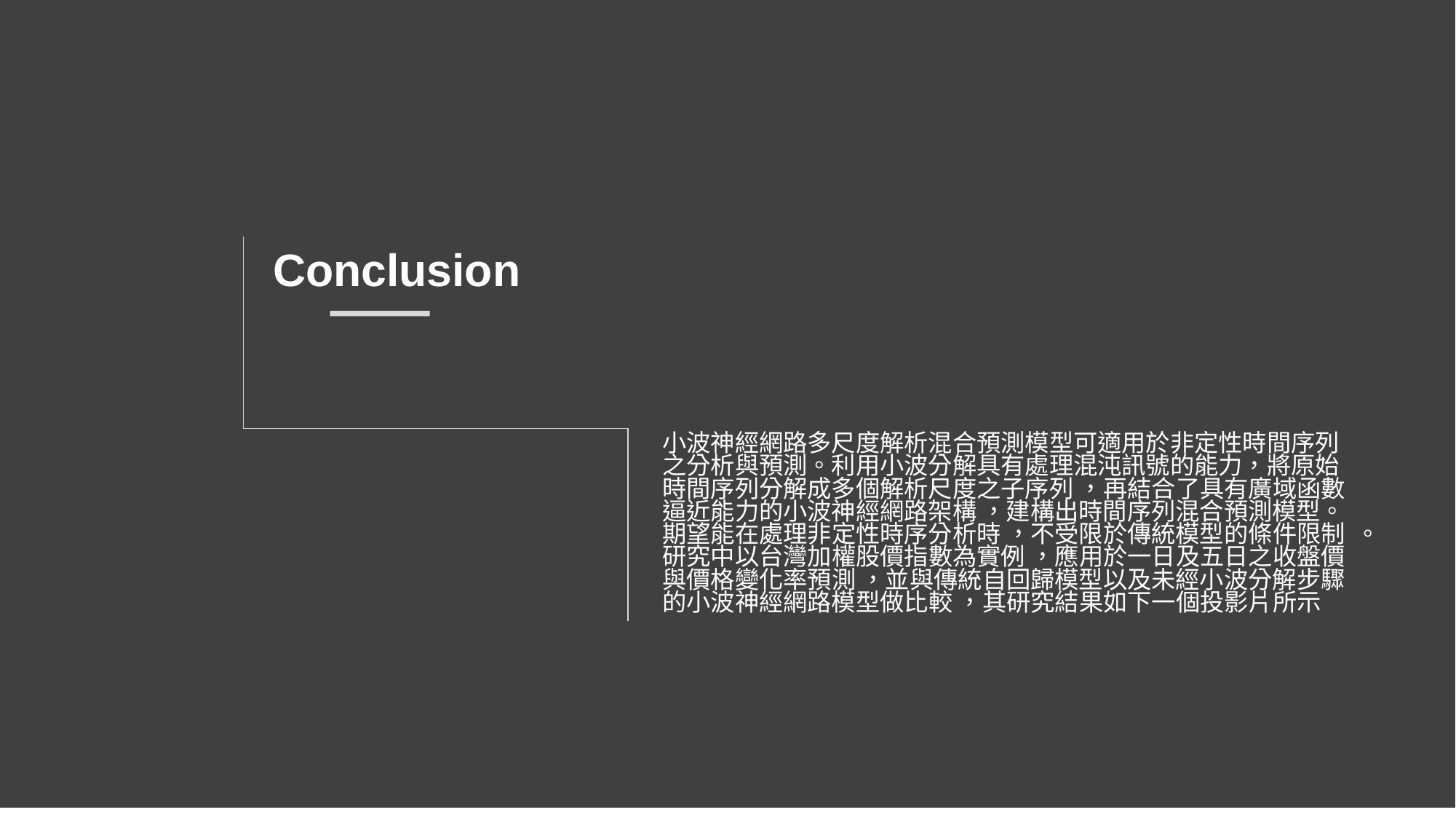

Conclusion

小波神經網路多尺度解析混合預測模型可適用於非定性時間序列之分析與預測。利用小波分解具有處理混沌訊號的能力，將原始時間序列分解成多個解析尺度之子序列 ，再結合了具有廣域函數逼近能力的小波神經網路架構 ，建構出時間序列混合預測模型。期望能在處理非定性時序分析時 ，不受限於傳統模型的條件限制  。研究中以台灣加權股價指數為實例 ，應用於一日及五日之收盤價與價格變化率預測 ，並與傳統自回歸模型以及未經小波分解步驟的小波神經網路模型做比較 ，其研究結果如下一個投影片所示